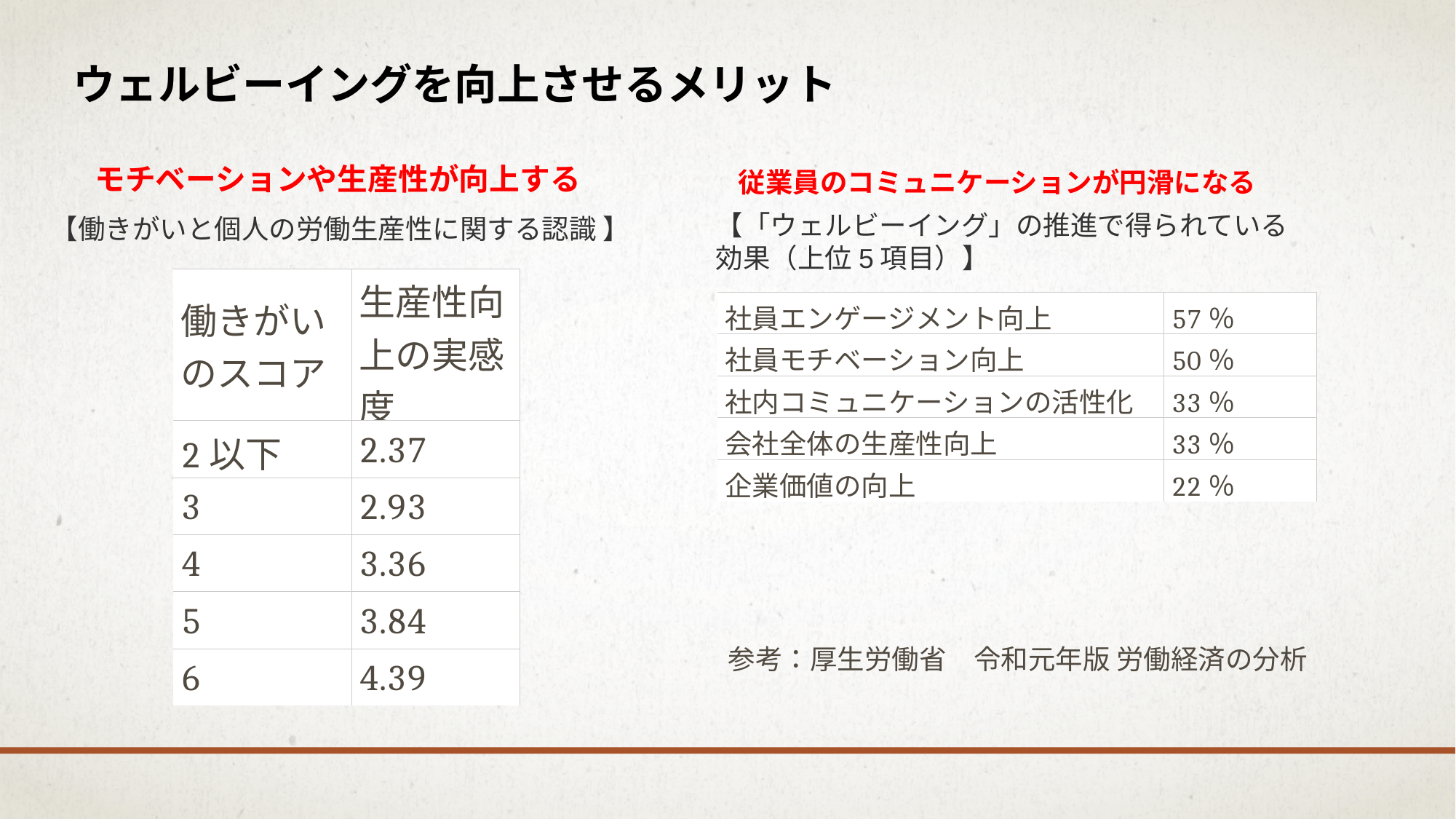

# ウェルビーイングを向上させるメリット
モチベーションや生産性が向上する
従業員のコミュニケーションが円滑になる
【「ウェルビーイング」の推進で得られている効果（上位5項目）】
【働きがいと個人の労働生産性に関する認識 】
| 働きがいのスコア | 生産性向上の実感度 |
| --- | --- |
| 2以下 | 2.37 |
| 3 | 2.93 |
| 4 | 3.36 |
| 5 | 3.84 |
| 6 | 4.39 |
| 社員エンゲージメント向上 | 57％ |
| --- | --- |
| 社員モチベーション向上 | 50％ |
| 社内コミュニケーションの活性化 | 33％ |
| 会社全体の生産性向上 | 33％ |
| 企業価値の向上 | 22％ |
参考：厚生労働省　令和元年版 労働経済の分析